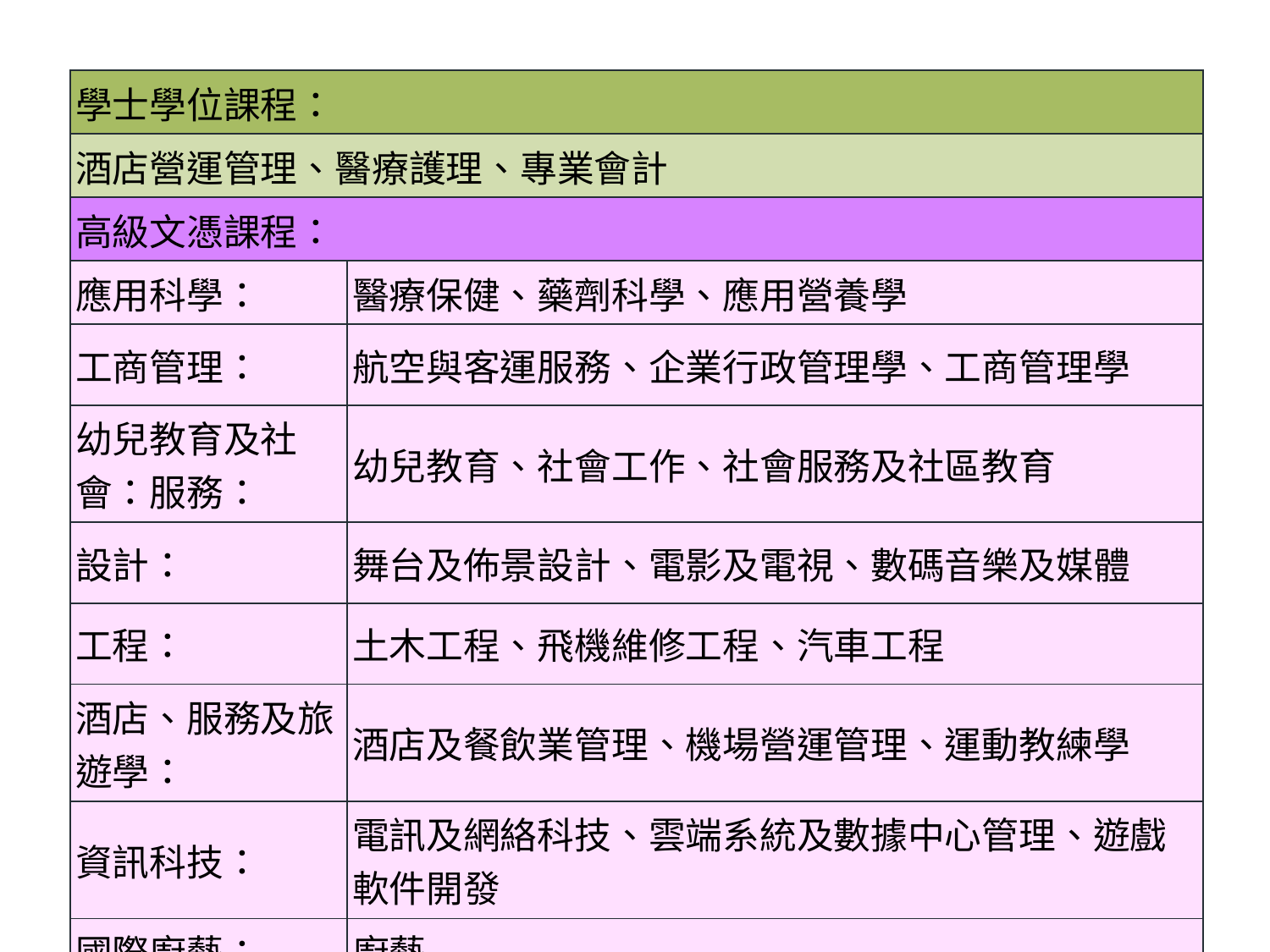

| 學士學位課程： |  |
| --- | --- |
| 酒店營運管理、醫療護理、專業會計 |  |
| 高級文憑課程： |  |
| 應用科學： | 醫療保健、藥劑科學、應用營養學 |
| 工商管理： | 航空與客運服務、企業行政管理學、工商管理學 |
| 幼兒教育及社會：服務： | 幼兒教育、社會工作、社會服務及社區教育 |
| 設計： | 舞台及佈景設計、電影及電視、數碼音樂及媒體 |
| 工程： | 土木工程、飛機維修工程、汽車工程 |
| 酒店、服務及旅遊學： | 酒店及餐飲業管理、機場營運管理、運動教練學 |
| 資訊科技： | 電訊及網絡科技、雲端系統及數據中心管理、遊戲軟件開發 |
| 國際廚藝： | 廚藝 |